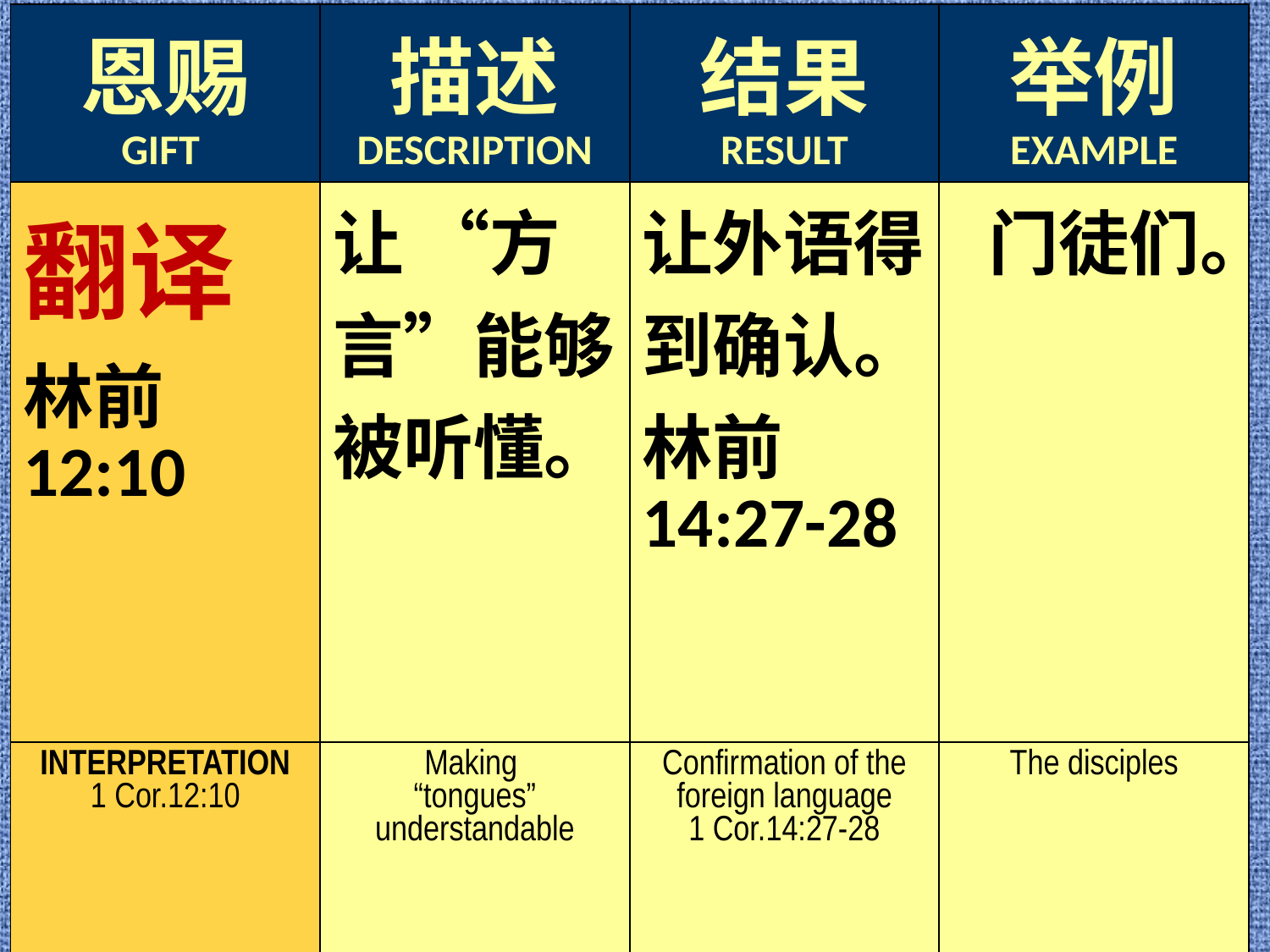

| 恩赐 GIFT | 描述 DESCRIPTION | 结果 RESULT | 举例 EXAMPLE |
| --- | --- | --- | --- |
| 翻译 林前12:10 | 让 “方言”能够被听懂。 | 让外语得到确认。 林前14:27-28 | 门徒们。 |
| INTERPRETATION 1 Cor.12:10 | Making “tongues” understandable | Confirmation of the foreign language 1 Cor.14:27-28 | The disciples |